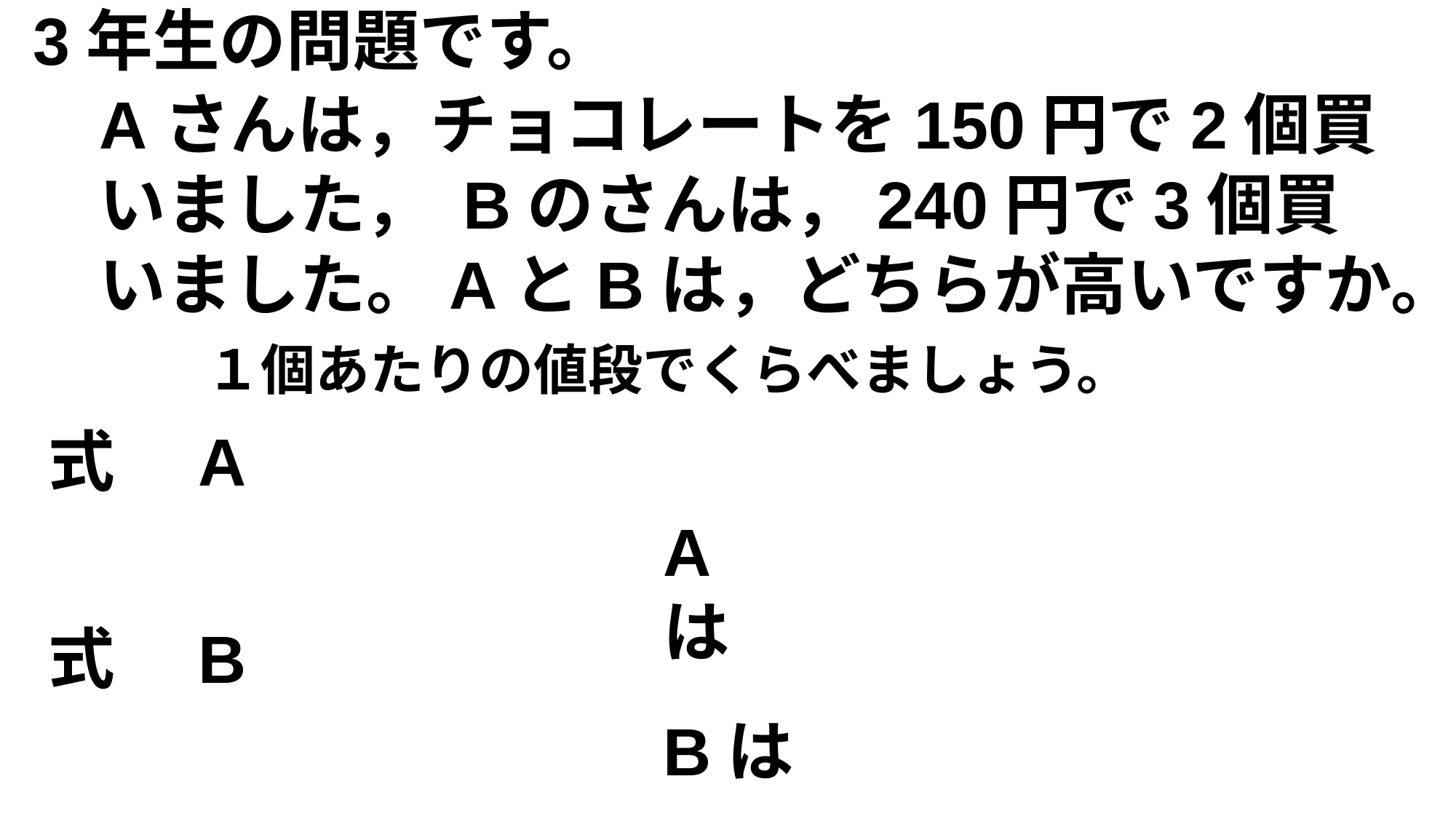

3年生の問題です。
Aさんは，チョコレートを150円で2個買いました， Bのさんは，240円で3個買いました。AとBは，どちらが高いですか。
１個あたりの値段でくらべましょう。
式　A
Aは
式　B
Bは